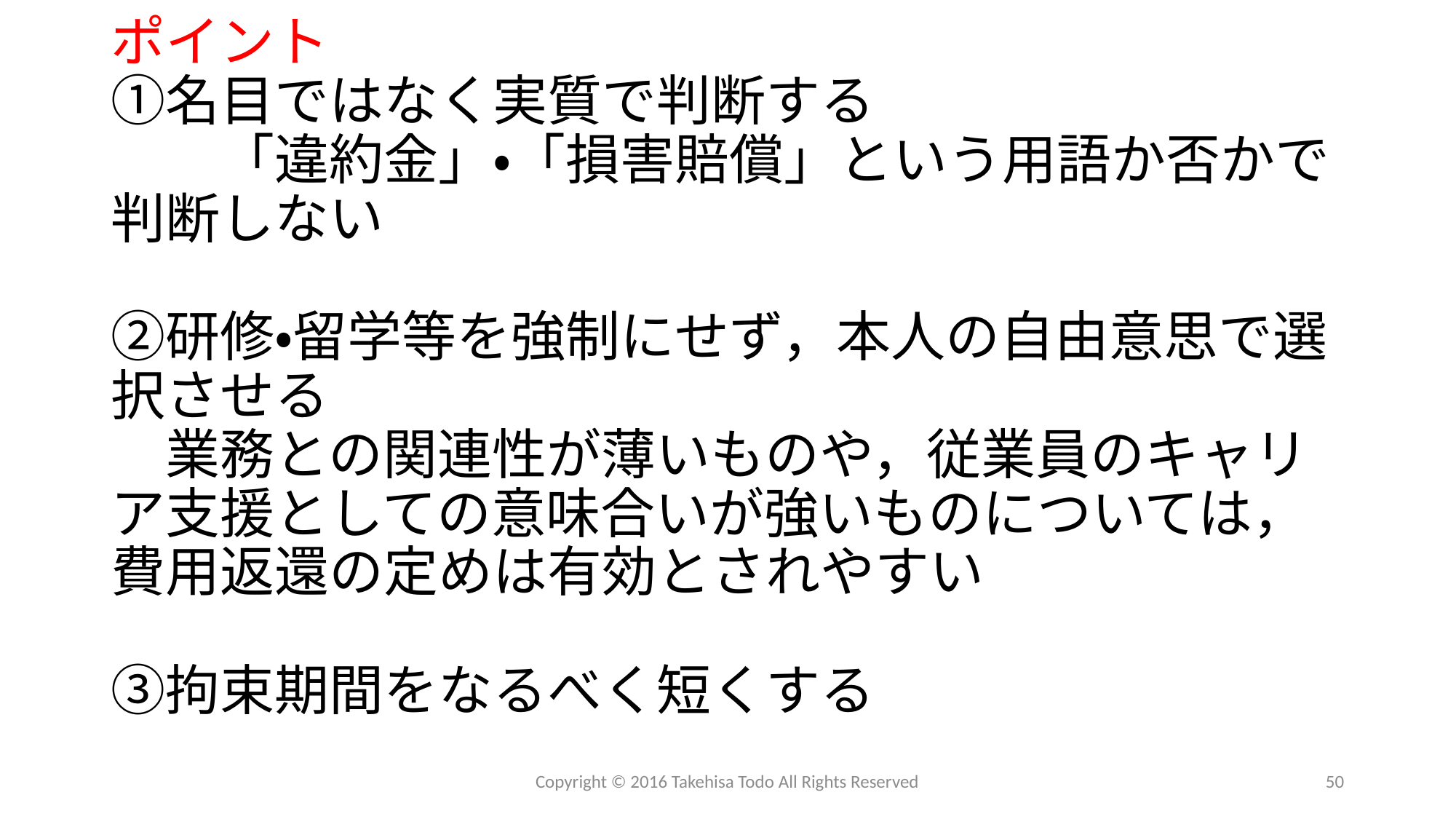

# ポイント ①名目ではなく実質で判断する 　　「違約金」・「損害賠償」という用語か否かで判断しない ②研修・留学等を強制にせず，本人の自由意思で選択させる 　業務との関連性が薄いものや，従業員のキャリア支援としての意味合いが強いものについては，費用返還の定めは有効とされやすい ③拘束期間をなるべく短くする
Copyright © 2016 Takehisa Todo All Rights Reserved
50